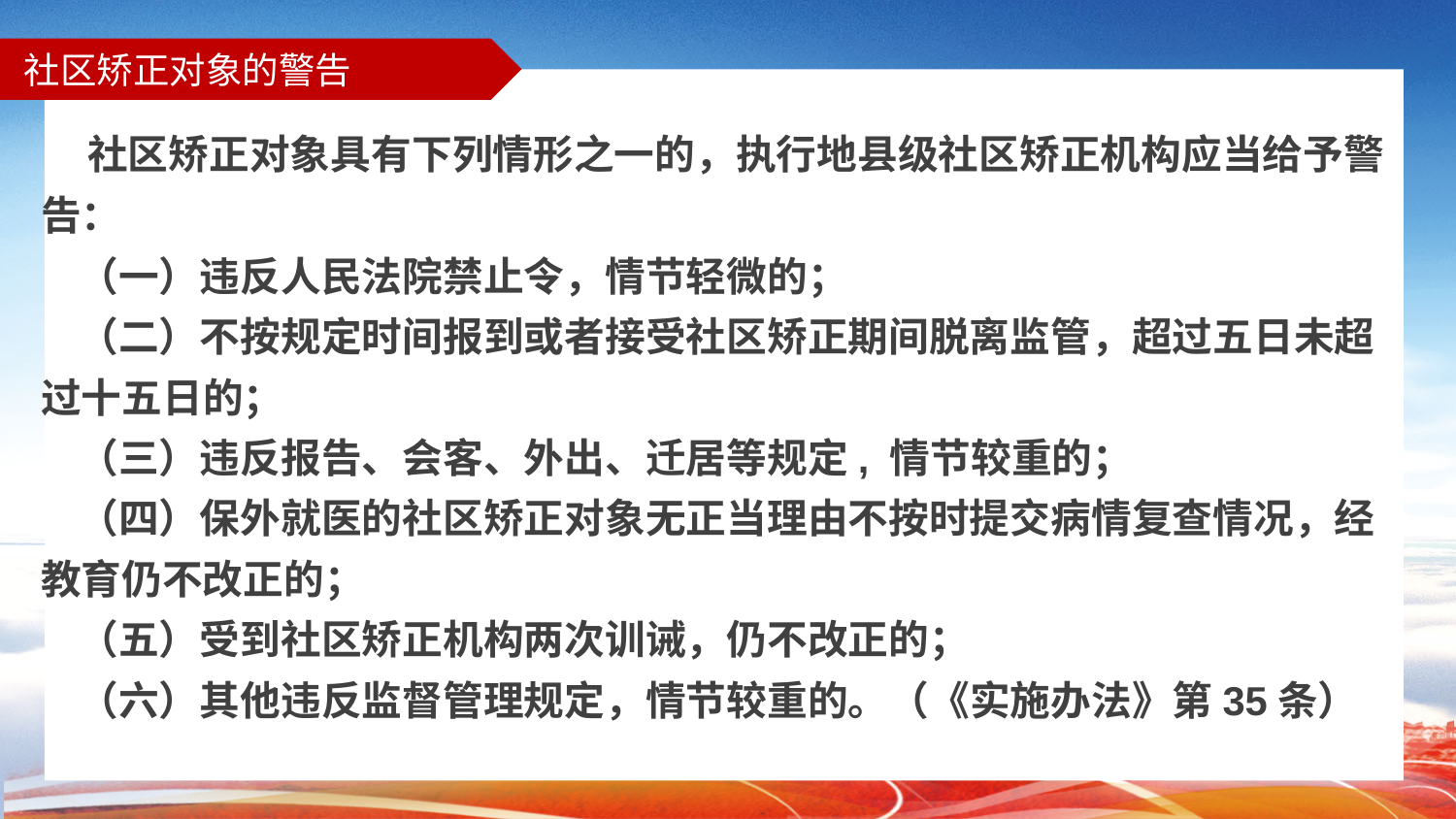

# 社区矫正对象的警告
    社区矫正对象具有下列情形之一的，执行地县级社区矫正机构应当给予警告：
   （一）违反人民法院禁止令，情节轻微的；
   （二）不按规定时间报到或者接受社区矫正期间脱离监管，超过五日未超过十五日的；
   （三）违反报告、会客、外出、迁居等规定, 情节较重的；
   （四）保外就医的社区矫正对象无正当理由不按时提交病情复查情况，经教育仍不改正的；
   （五）受到社区矫正机构两次训诫，仍不改正的；
   （六）其他违反监督管理规定，情节较重的。（《实施办法》第35条）